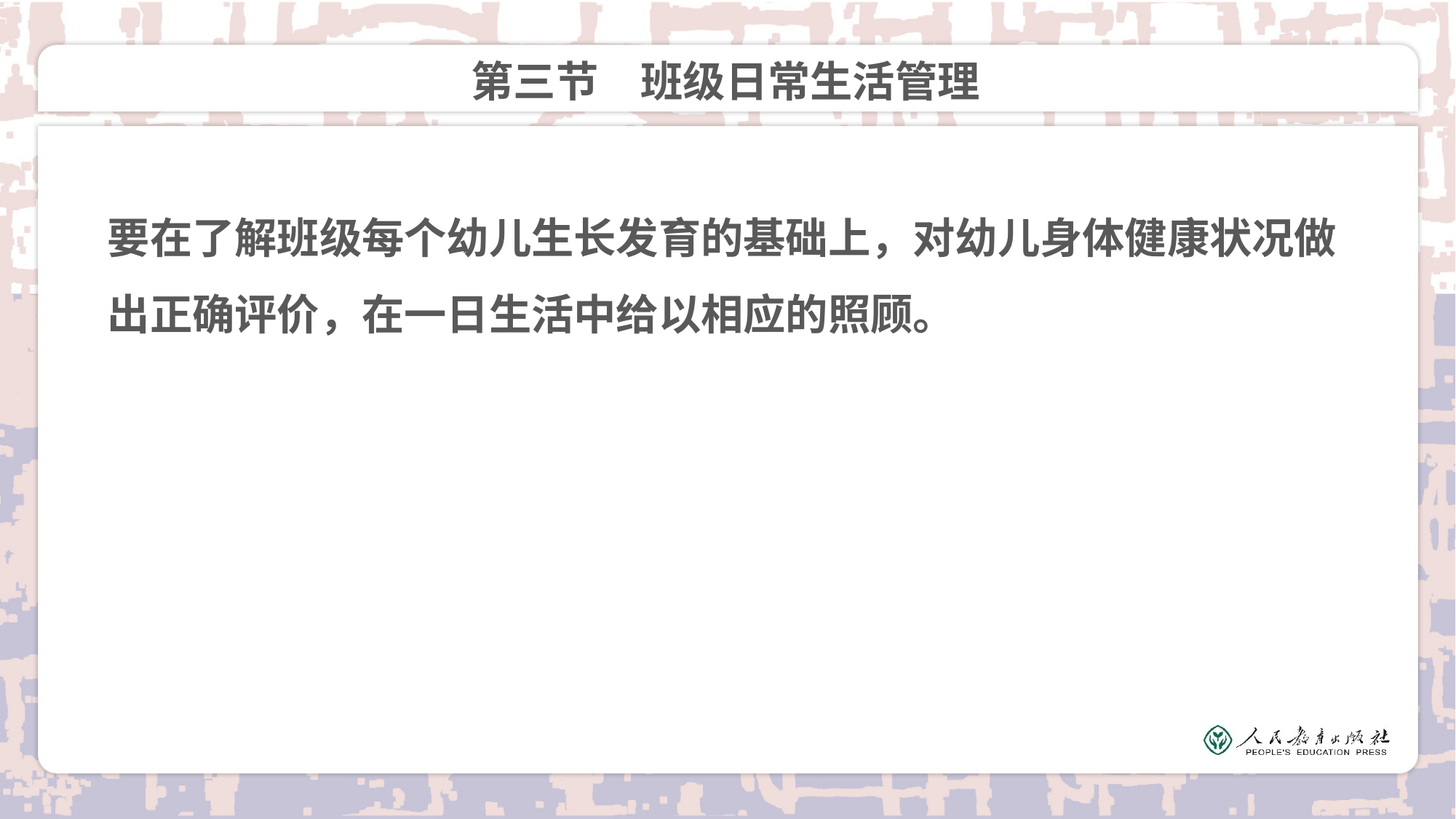

# 第三节　班级日常生活管理
要在了解班级每个幼儿生长发育的基础上，对幼儿身体健康状况做出正确评价，在一日生活中给以相应的照顾。